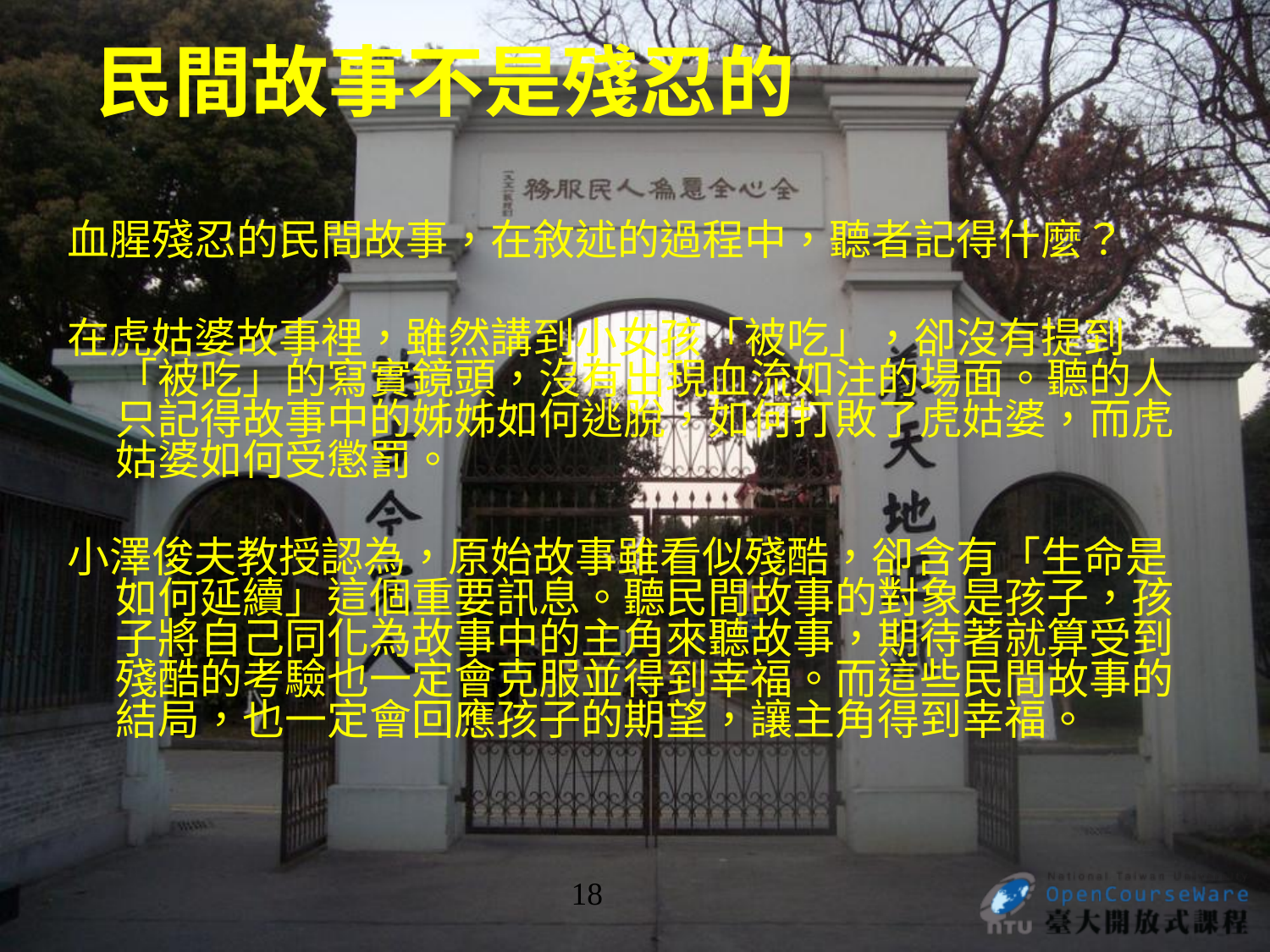

# 民間故事不是殘忍的
血腥殘忍的民間故事，在敘述的過程中，聽者記得什麼？

在虎姑婆故事裡，雖然講到小女孩「被吃」，卻沒有提到「被吃」的寫實鏡頭，沒有出現血流如注的場面。聽的人只記得故事中的姊姊如何逃脫，如何打敗了虎姑婆，而虎姑婆如何受懲罰。

小澤俊夫教授認為，原始故事雖看似殘酷，卻含有「生命是如何延續」這個重要訊息。聽民間故事的對象是孩子，孩子將自己同化為故事中的主角來聽故事，期待著就算受到殘酷的考驗也一定會克服並得到幸福。而這些民間故事的結局，也一定會回應孩子的期望，讓主角得到幸福。
18